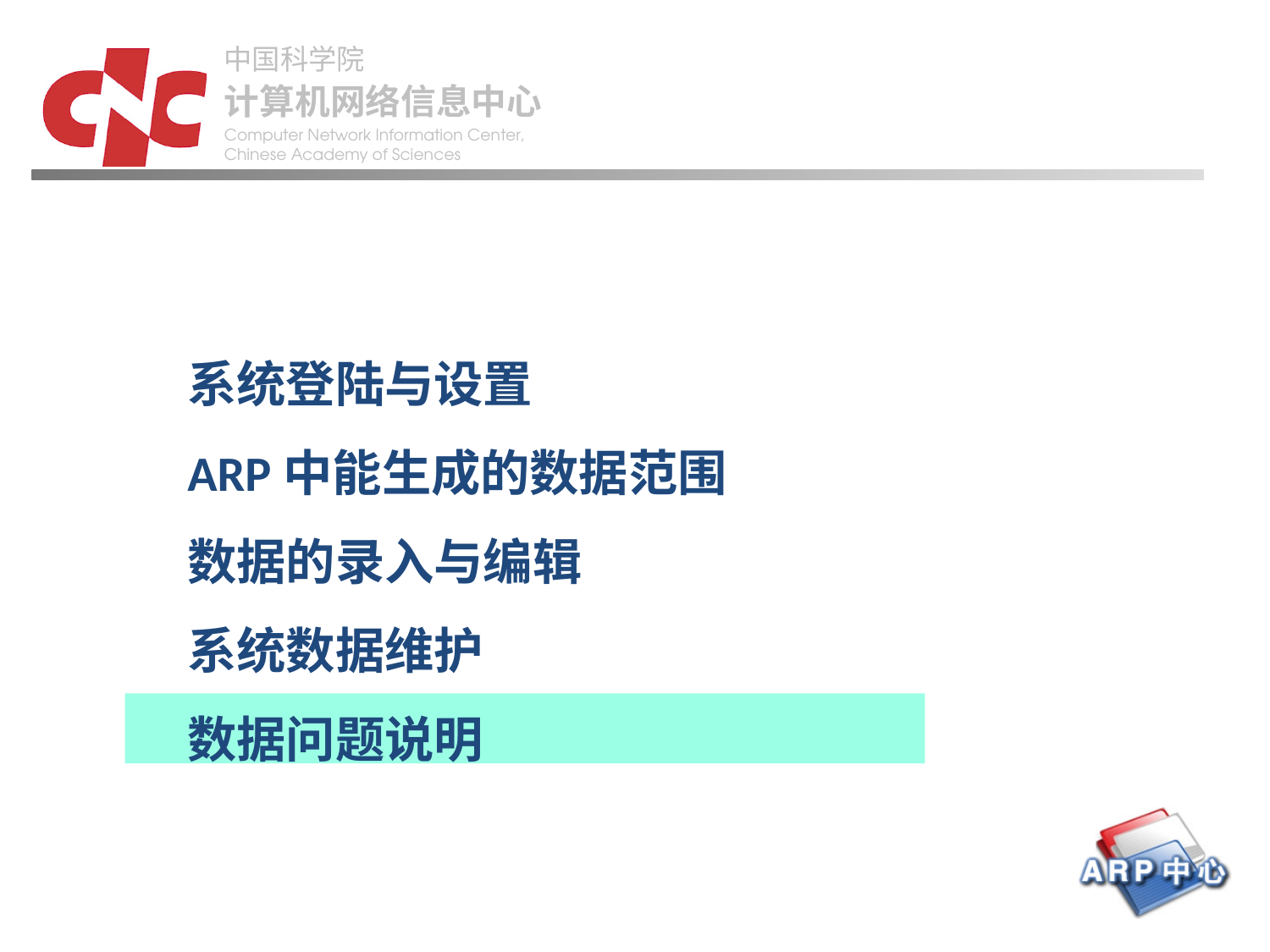

# 系统登陆与设置 ARP中能生成的数据范围 数据的录入与编辑 系统数据维护 数据问题说明